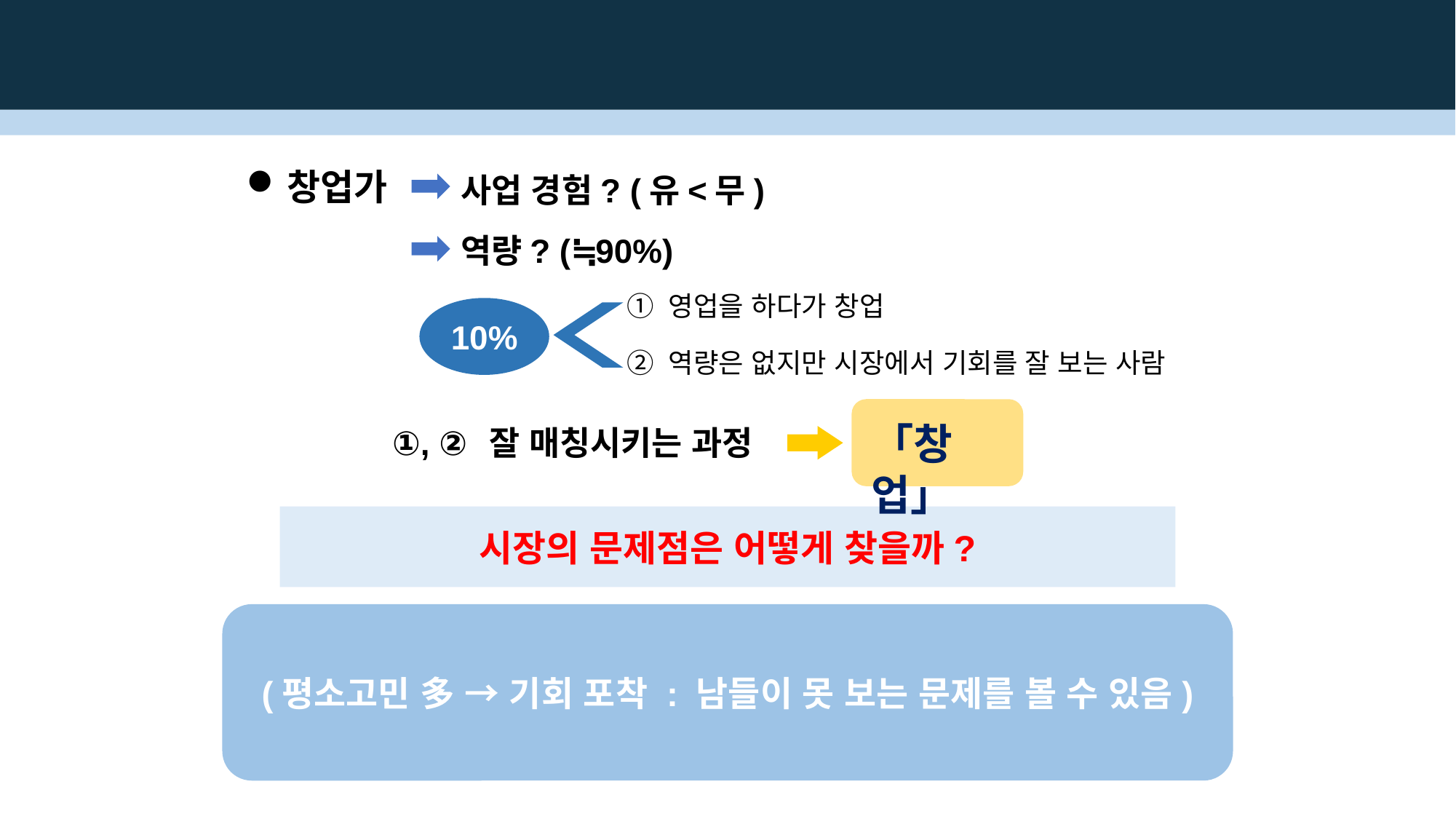

사업 경험? (유<무)
역량? (≒90%)
창업가

① 영업을 하다가 창업
10%

② 역량은 없지만 시장에서 기회를 잘 보는 사람

「창업」
①, ② 잘 매칭시키는 과정

시장의 문제점은 어떻게 찾을까?
① 시대의 변화
(평소고민 多 → 기회 포착 : 남들이 못 보는 문제를 볼 수 있음)
소셜, 스마트 혁명은 어디로 갈 것인가?
고령화 사회는 어떻게 진행될 것인가?
중국은 도대체 얼마만큼 거대해 질 것인가?